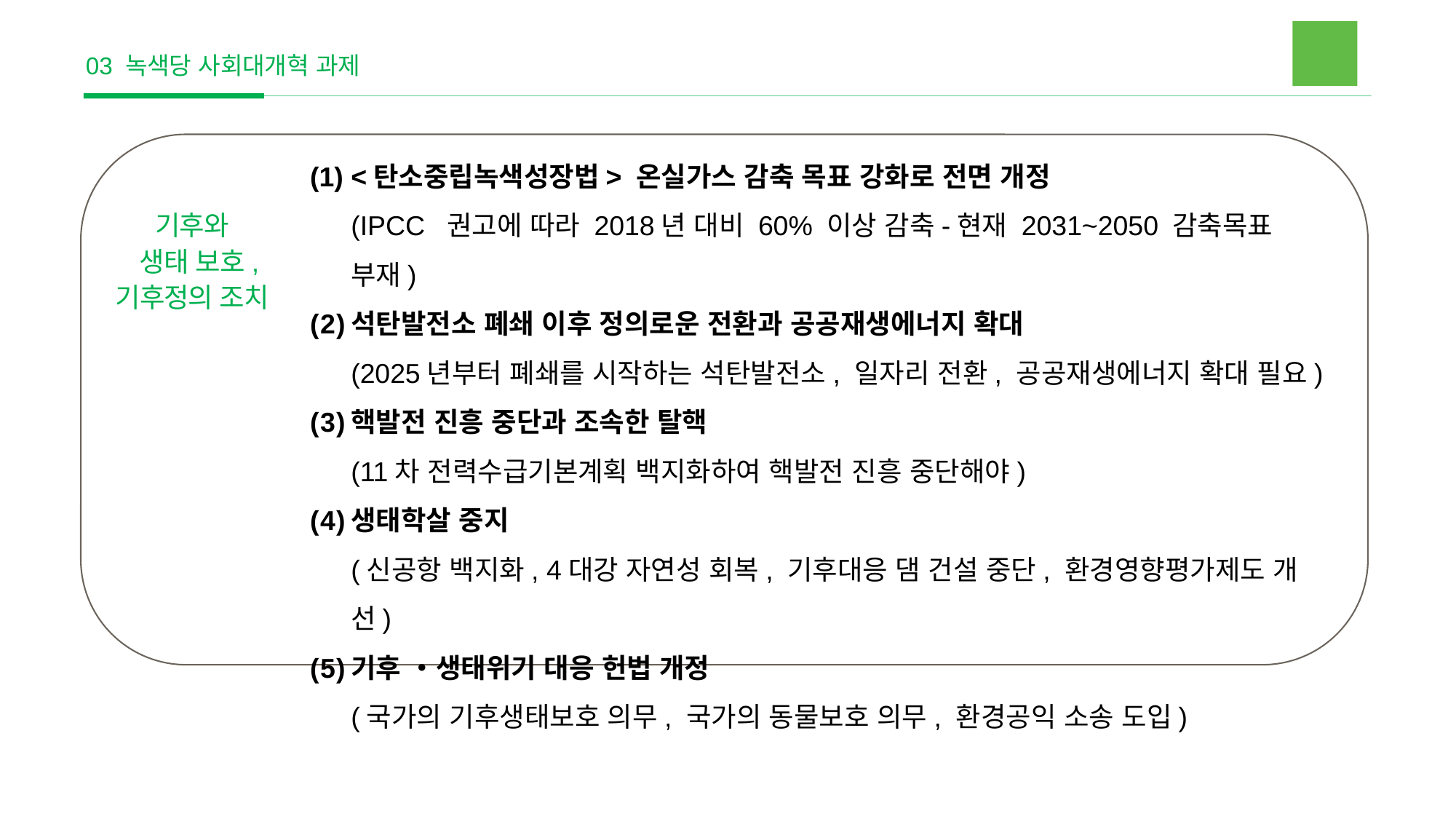

03 녹색당 사회대개혁 과제

<탄소중립녹색성장법> 온실가스 감축 목표 강화로 전면 개정
(IPCC  권고에 따라 2018년 대비 60% 이상 감축-현재 2031~2050 감축목표 부재)
석탄발전소 폐쇄 이후 정의로운 전환과 공공재생에너지 확대
(2025년부터 폐쇄를 시작하는 석탄발전소, 일자리 전환, 공공재생에너지 확대 필요)
핵발전 진흥 중단과 조속한 탈핵
(11차 전력수급기본계획 백지화하여 핵발전 진흥 중단해야)
생태학살 중지
(신공항 백지화, 4대강 자연성 회복, 기후대응 댐 건설 중단, 환경영향평가제도 개선)
기후 ‧생태위기 대응 헌법 개정
(국가의 기후생태보호 의무, 국가의 동물보호 의무, 환경공익 소송 도입)
기후와
 생태 보호,
기후정의 조치